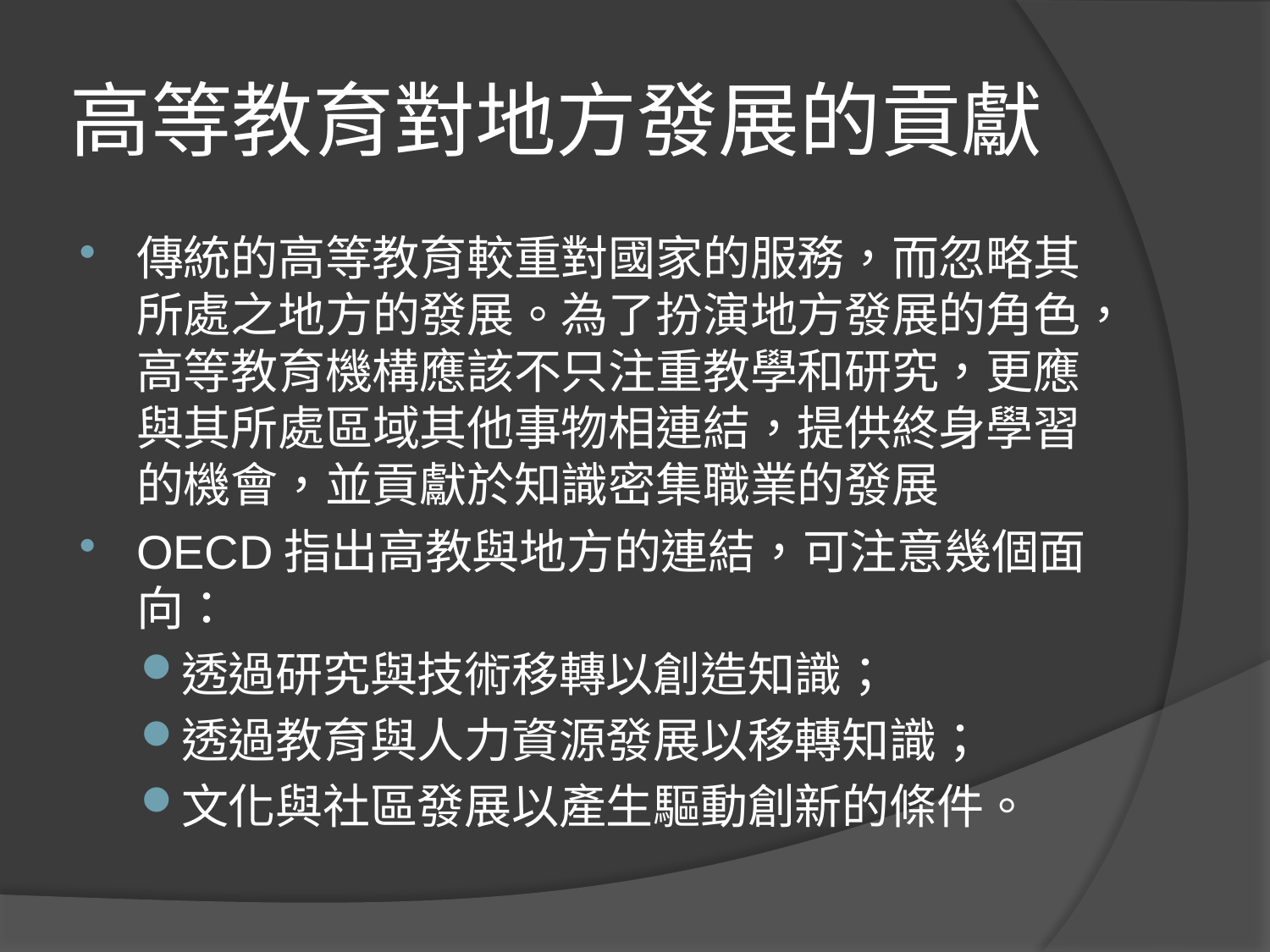

# 高等教育對地方發展的貢獻
傳統的高等教育較重對國家的服務，而忽略其所處之地方的發展。為了扮演地方發展的角色，高等教育機構應該不只注重教學和研究，更應與其所處區域其他事物相連結，提供終身學習的機會，並貢獻於知識密集職業的發展
OECD指出高教與地方的連結，可注意幾個面向：
透過研究與技術移轉以創造知識；
透過教育與人力資源發展以移轉知識；
文化與社區發展以產生驅動創新的條件。